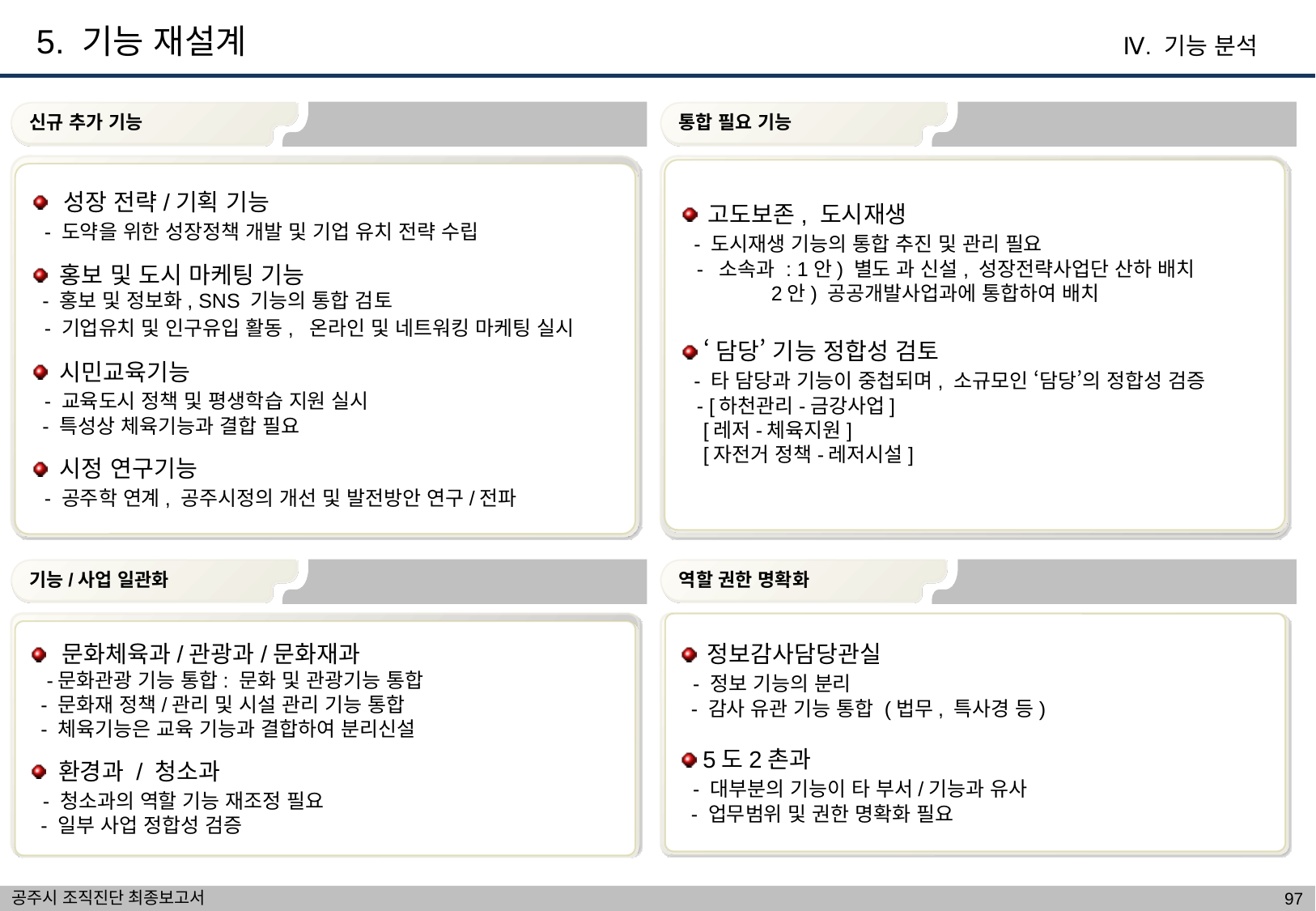

5. 기능 재설계
Ⅳ. 기능 분석

신규 추가 기능
통합 필요 기능

 고도보존, 도시재생
  - 도시재생 기능의 통합 추진 및 관리 필요
  -  소속과 : 1안) 별도 과 신설, 성장전략사업단 산하 배치
                2안) 공공개발사업과에 통합하여 배치

 ‘담당’ 기능 정합성 검토
  - 타 담당과 기능이 중첩되며, 소규모인 ‘담당’의 정합성 검증
  - [하천관리-금강사업]
    [레저-체육지원]
    [자전거 정책-레저시설]

  성장 전략/기획 기능
  - 도약을 위한 성장정책 개발 및 기업 유치 전략 수립

 홍보 및 도시 마케팅 기능
  - 홍보 및 정보화, SNS 기능의 통합 검토
  - 기업유치 및 인구유입 활동,  온라인 및 네트워킹 마케팅 실시
 시민교육기능
  - 교육도시 정책 및 평생학습 지원 실시
  - 특성상 체육기능과 결합 필요
 시정 연구기능
  - 공주학 연계, 공주시정의 개선 및 발전방안 연구/전파

기능/사업 일관화
역할 권한 명확화

 정보감사담당관실
  - 정보 기능의 분리
  - 감사 유관 기능 통합 (법무, 특사경 등)

 5도2촌과
  - 대부분의 기능이 타 부서/기능과 유사
  - 업무범위 및 권한 명확화 필요
  문화체육과/관광과/문화재과
   -문화관광 기능 통합: 문화 및 관광기능 통합
  - 문화재 정책/관리 및 시설 관리 기능 통합
  - 체육기능은 교육 기능과 결합하여 분리신설

 환경과 / 청소과
  - 청소과의 역할 기능 재조정 필요
  - 일부 사업 정합성 검증